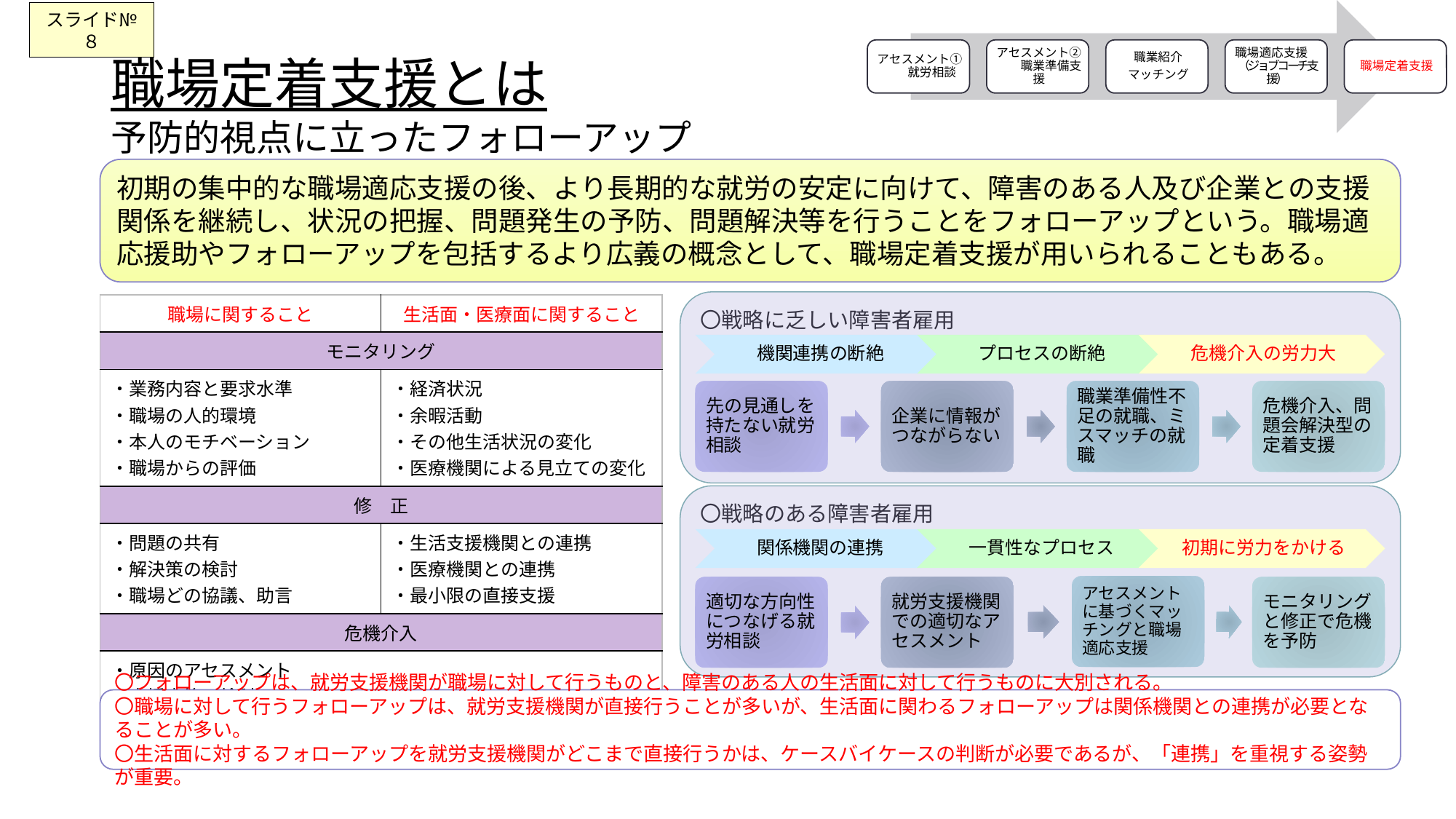

アセスメント①　　就労相談
アセスメント②　　職業準備支援
職業紹介
マッチング
職場適応支援　（ジョブコーチ支援）
職場定着支援
スライド№８
# 職場定着支援とは 予防的視点に立ったフォローアップ
初期の集中的な職場適応支援の後、より長期的な就労の安定に向けて、障害のある人及び企業との支援関係を継続し、状況の把握、問題発生の予防、問題解決等を行うことをフォローアップという。職場適応援助やフォローアップを包括するより広義の概念として、職場定着支援が用いられることもある。
〇戦略に乏しい障害者雇用
| 職場に関すること | 生活面・医療面に関すること |
| --- | --- |
| モニタリング |  |
| ・業務内容と要求水準 ・職場の人的環境 ・本人のモチベーション ・職場からの評価 | ・経済状況 ・余暇活動 ・その他生活状況の変化 ・医療機関による見立ての変化 |
| 修　正 |  |
| ・問題の共有 ・解決策の検討 ・職場どの協議、助言 | ・生活支援機関との連携 ・医療機関との連携 ・最小限の直接支援 |
| 危機介入 |  |
| ・原因のアセスメント ・支援方策の検討 ・再支援、又は離職の検討 |  |
機関連携の断絶
プロセスの断絶
危機介入の労力大
先の見通しを持たない就労相談

企業に情報がつながらない

職業準備性不足の就職、ミスマッチの就職

危機介入、問題会解決型の定着支援
〇戦略のある障害者雇用
関係機関の連携
一貫性なプロセス
初期に労力をかける
適切な方向性につなげる就労相談

就労支援機関での適切なアセスメント

アセスメントに基づくマッチングと職場適応支援

モニタリングと修正で危機を予防
〇フォローアップは、就労支援機関が職場に対して行うものと、障害のある人の生活面に対して行うものに大別される。
〇職場に対して行うフォローアップは、就労支援機関が直接行うことが多いが、生活面に関わるフォローアップは関係機関との連携が必要となることが多い。
〇生活面に対するフォローアップを就労支援機関がどこまで直接行うかは、ケースバイケースの判断が必要であるが、「連携」を重視する姿勢が重要。